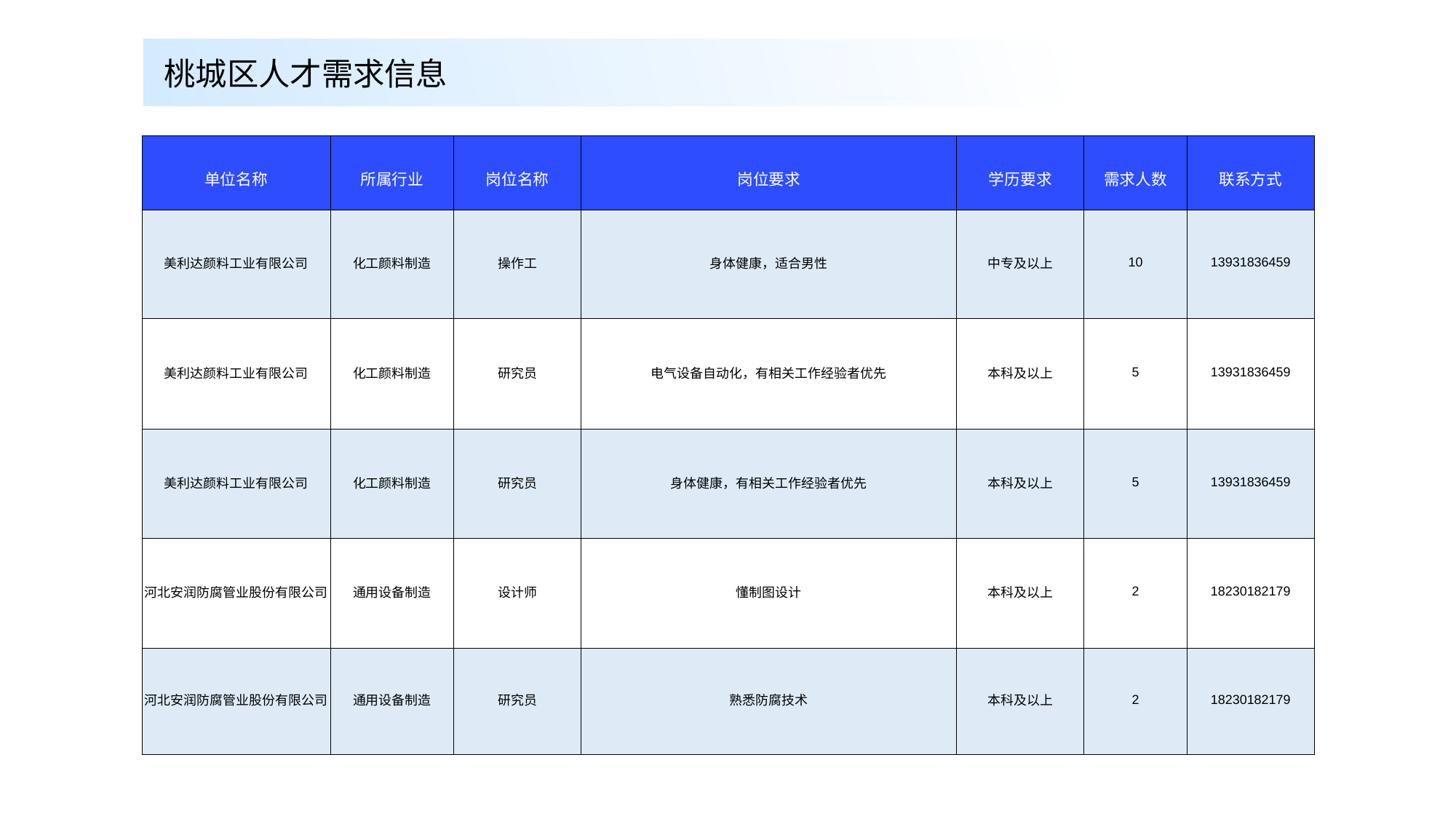

桃城区人才需求信息
| 单位名称 | 所属行业 | 岗位名称 | 岗位要求 | 学历要求 | 需求人数 | 联系方式 |
| --- | --- | --- | --- | --- | --- | --- |
| 美利达颜料工业有限公司 | 化工颜料制造 | 操作工 | 身体健康，适合男性 | 中专及以上 | 10 | 13931836459 |
| 美利达颜料工业有限公司 | 化工颜料制造 | 研究员 | 电气设备自动化，有相关工作经验者优先 | 本科及以上 | 5 | 13931836459 |
| 美利达颜料工业有限公司 | 化工颜料制造 | 研究员 | 身体健康，有相关工作经验者优先 | 本科及以上 | 5 | 13931836459 |
| 河北安润防腐管业股份有限公司 | 通用设备制造 | 设计师 | 懂制图设计 | 本科及以上 | 2 | 18230182179 |
| 河北安润防腐管业股份有限公司 | 通用设备制造 | 研究员 | 熟悉防腐技术 | 本科及以上 | 2 | 18230182179 |
5